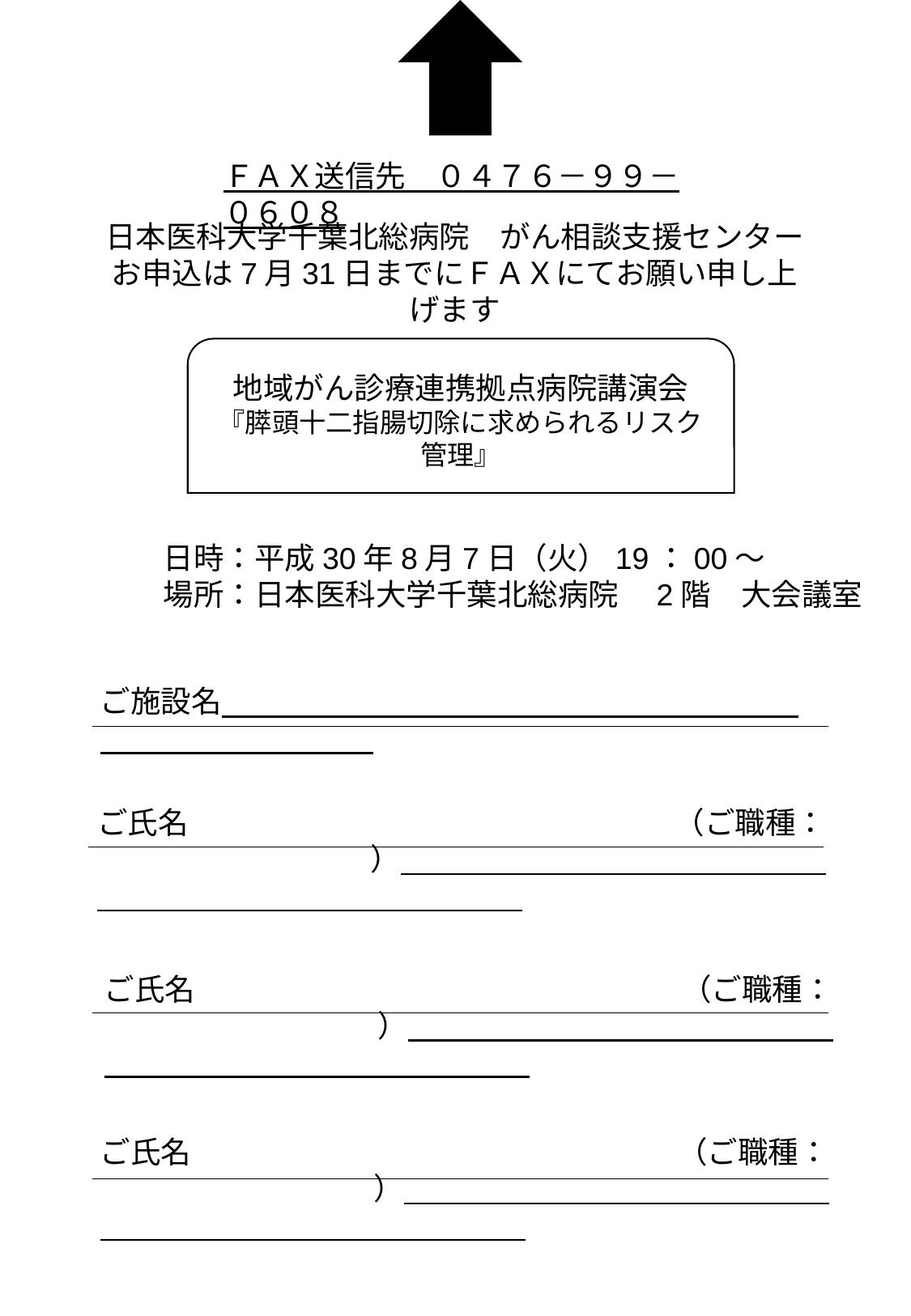

ＦＡＸ送信先　０４７６－９９－０６０８
日本医科大学千葉北総病院　がん相談支援センター
お申込は7月31日までにＦＡＸにてお願い申し上げます
地域がん診療連携拠点病院講演会
『膵頭十二指腸切除に求められるリスク管理』
日時：平成30年8月7日（火）19：00～
場所：日本医科大学千葉北総病院　2階　大会議室
ご施設名
ご氏名　　　　　　　　　　　　　　　　（ご職種：　　　　　　　　　）
ご氏名　　　　　　　　　　　　　　　　（ご職種：　　　　　　　　　）
ご氏名　　　　　　　　　　　　　　　　（ご職種：　　　　　　　　　）